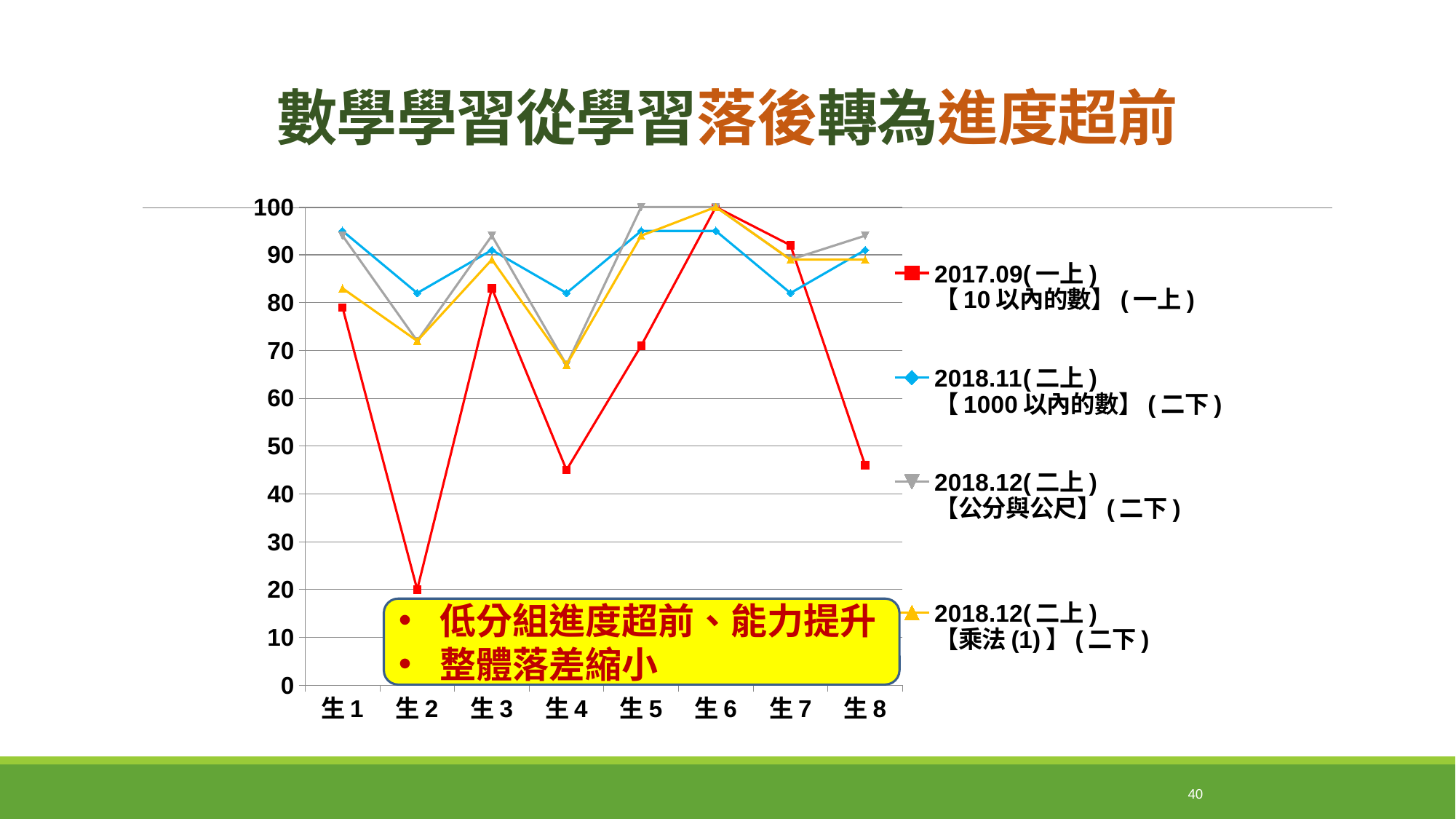

數學學習從學習落後轉為進度超前

### Chart

| Category | 2017.09(一上)
【10以內的數】(一上) | 2018.11(二上)
【1000以內的數】(二下) | 2018.12(二上)
【公分與公尺】(二下)
 | 2018.12(二上)
【乘法(1)】(二下) |
|---|---|---|---|---|
| 生1 | 79.0 | 95.0 | 94.0 | 83.0 |
| 生2 | 20.0 | 82.0 | 72.0 | 72.0 |
| 生3 | 83.0 | 91.0 | 94.0 | 89.0 |
| 生4 | 45.0 | 82.0 | 67.0 | 67.0 |
| 生5 | 71.0 | 95.0 | 100.0 | 94.0 |
| 生6 | 100.0 | 95.0 | 100.0 | 100.0 |
| 生7 | 92.0 | 82.0 | 89.0 | 89.0 |
| 生8 | 46.0 | 91.0 | 94.0 | 89.0 |
低分組進度超前、能力提升
整體落差縮小
40